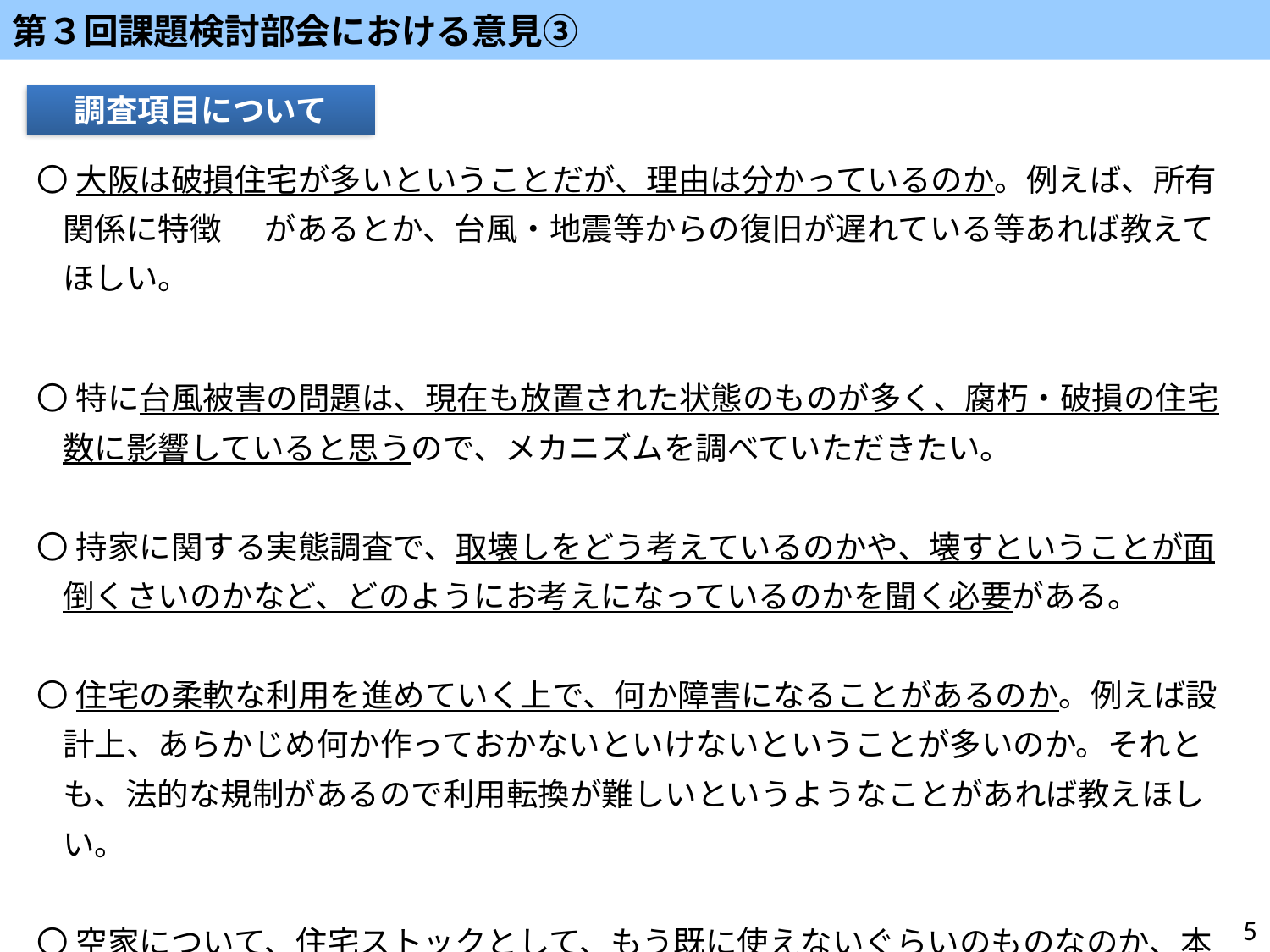

第３回課題検討部会における意見③

〇 大阪は破損住宅が多いということだが、理由は分かっているのか。例えば、所有関係に特徴      があるとか、台風・地震等からの復旧が遅れている等あれば教えてほしい。

〇 特に台風被害の問題は、現在も放置された状態のものが多く、腐朽・破損の住宅数に影響していると思うので、メカニズムを調べていただきたい。

〇 持家に関する実態調査で、取壊しをどう考えているのかや、壊すということが面倒くさいのかなど、どのようにお考えになっているのかを聞く必要がある。

〇 住宅の柔軟な利用を進めていく上で、何か障害になることがあるのか。例えば設計上、あらかじめ何か作っておかないといけないということが多いのか。それとも、法的な規制があるので利用転換が難しいというようなことがあれば教えほしい。

〇 空家について、住宅ストックとして、もう既に使えないぐらいのものなのか、本当は使えるけれど利用しないのかというところを調査していただければ。
調査項目について
5